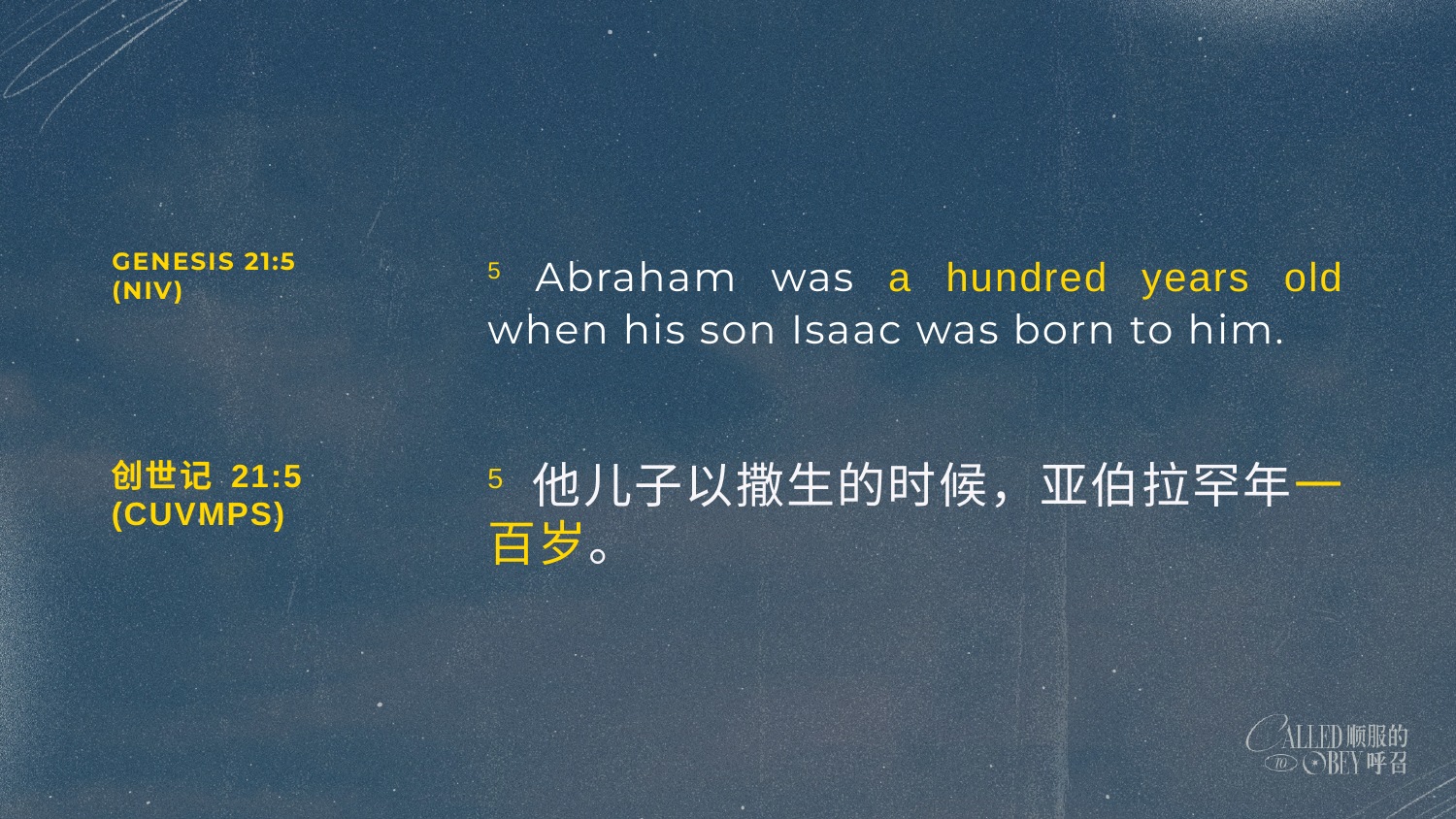

GENESIS 21:5
(NIV)
5 Abraham was a hundred years old when his son Isaac was born to him.
创世记 21:5 (CUVMPS)
5 他儿子以撒生的时候，亚伯拉罕年一百岁。